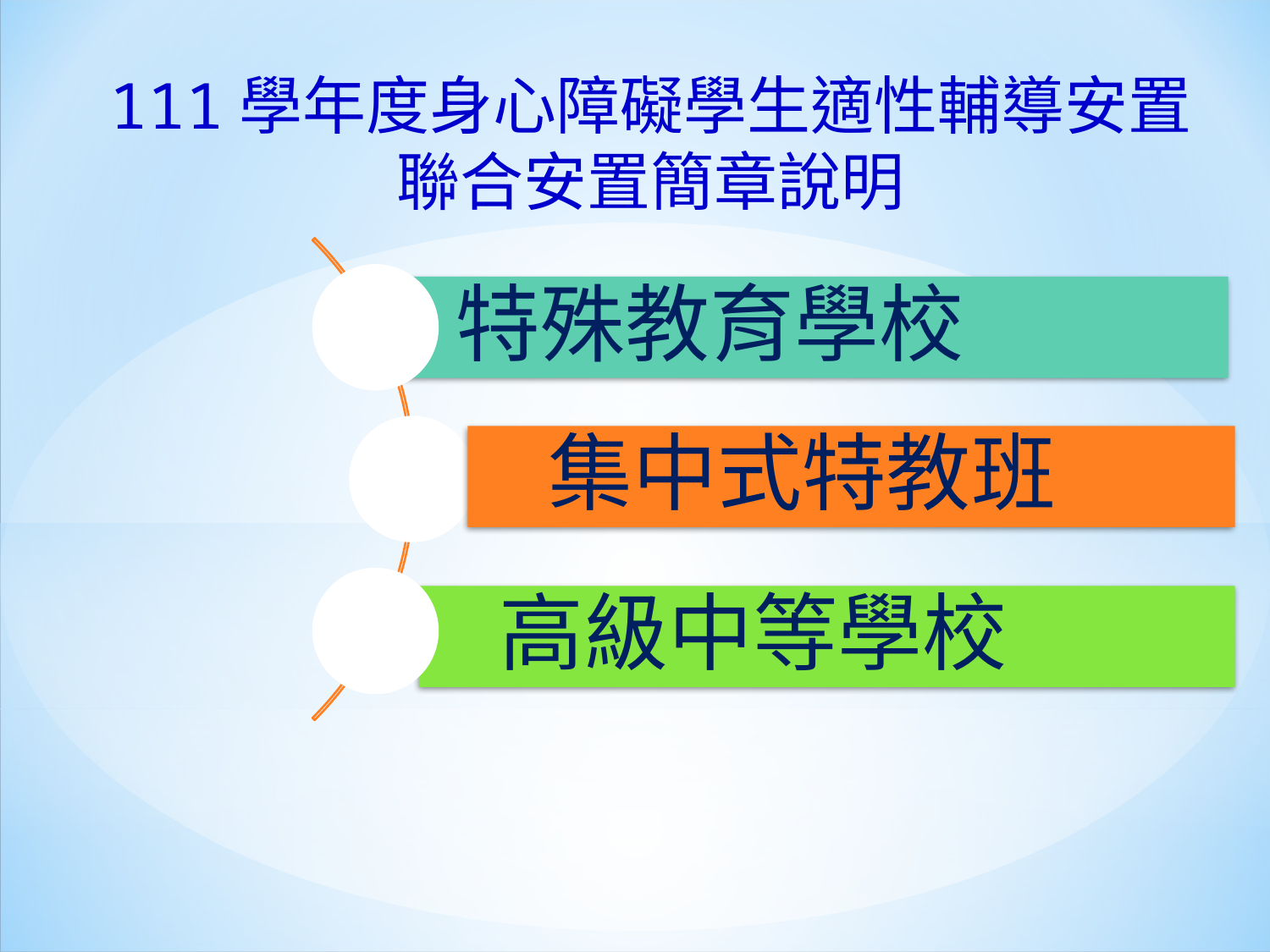

111學年度身心障礙學生適性輔導安置
聯合安置簡章說明
特殊教育學校
高級中等學校
集中式特教班